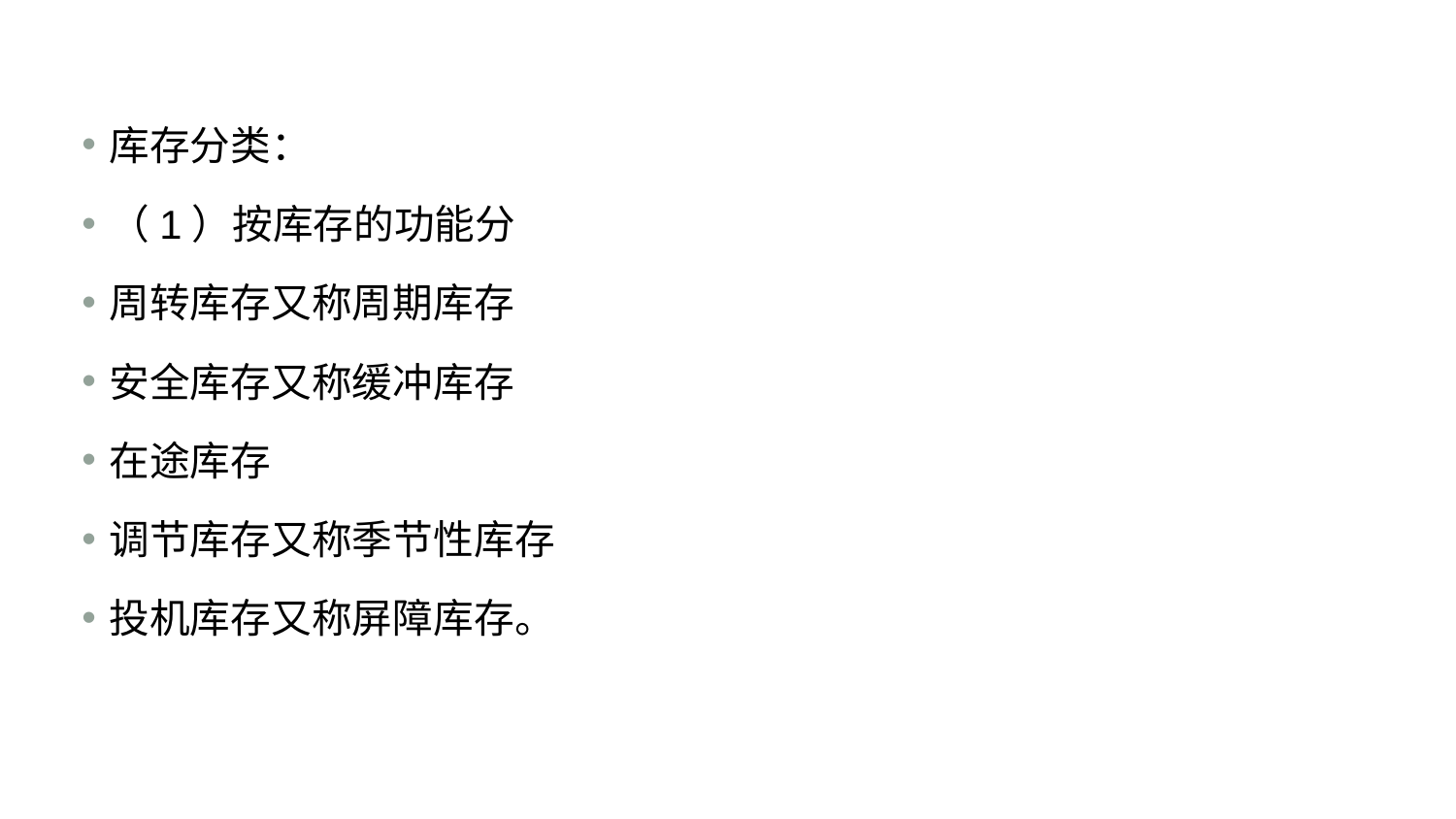

#
库存分类：
（1）按库存的功能分
周转库存又称周期库存
安全库存又称缓冲库存
在途库存
调节库存又称季节性库存
投机库存又称屏障库存。